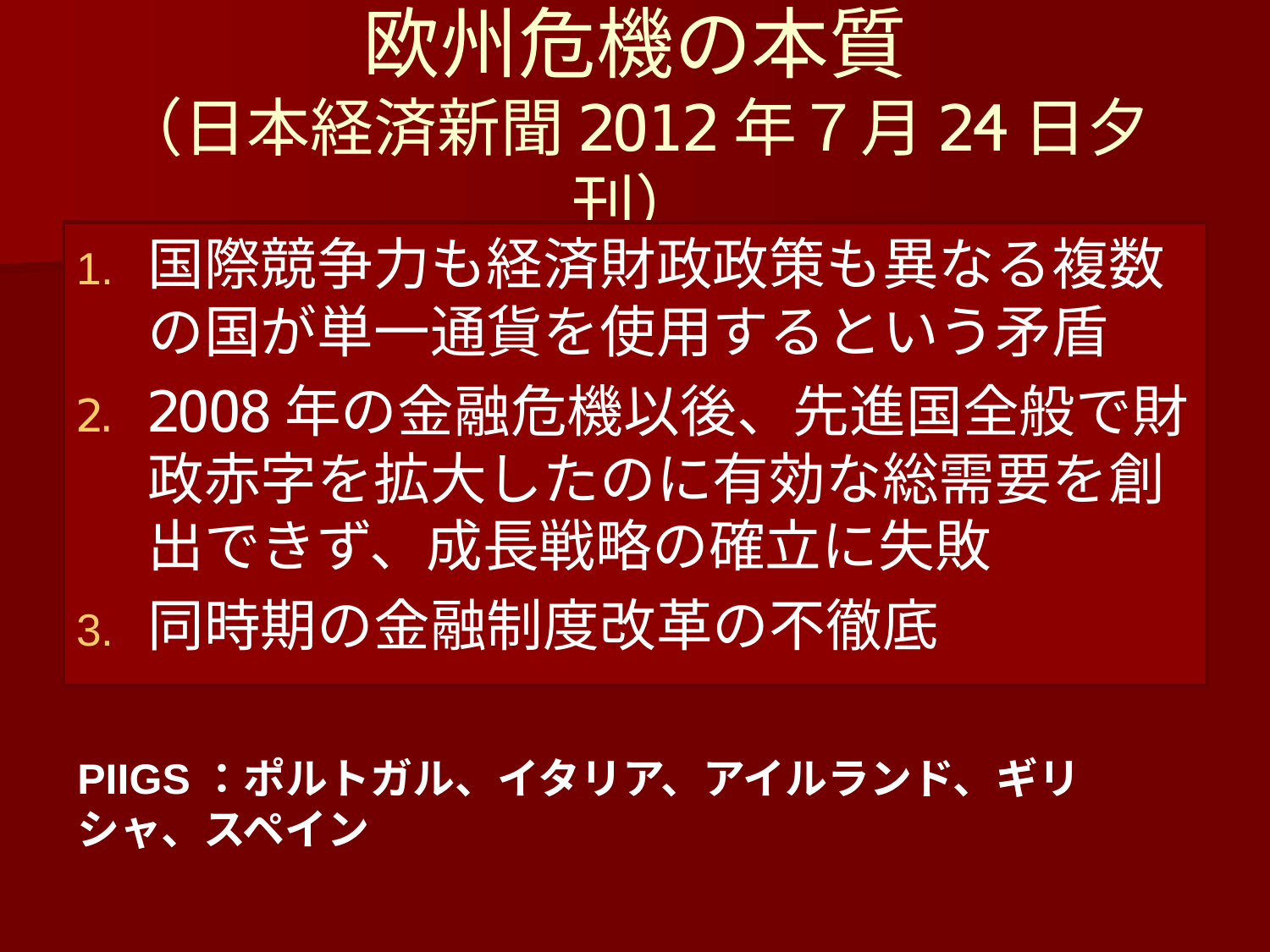

# 欧州危機の本質 （日本経済新聞2012年７月24日夕刊）
国際競争力も経済財政政策も異なる複数の国が単一通貨を使用するという矛盾
2008年の金融危機以後、先進国全般で財政赤字を拡大したのに有効な総需要を創出できず、成長戦略の確立に失敗
同時期の金融制度改革の不徹底
PIIGS：ポルトガル、イタリア、アイルランド、ギリシャ、スペイン